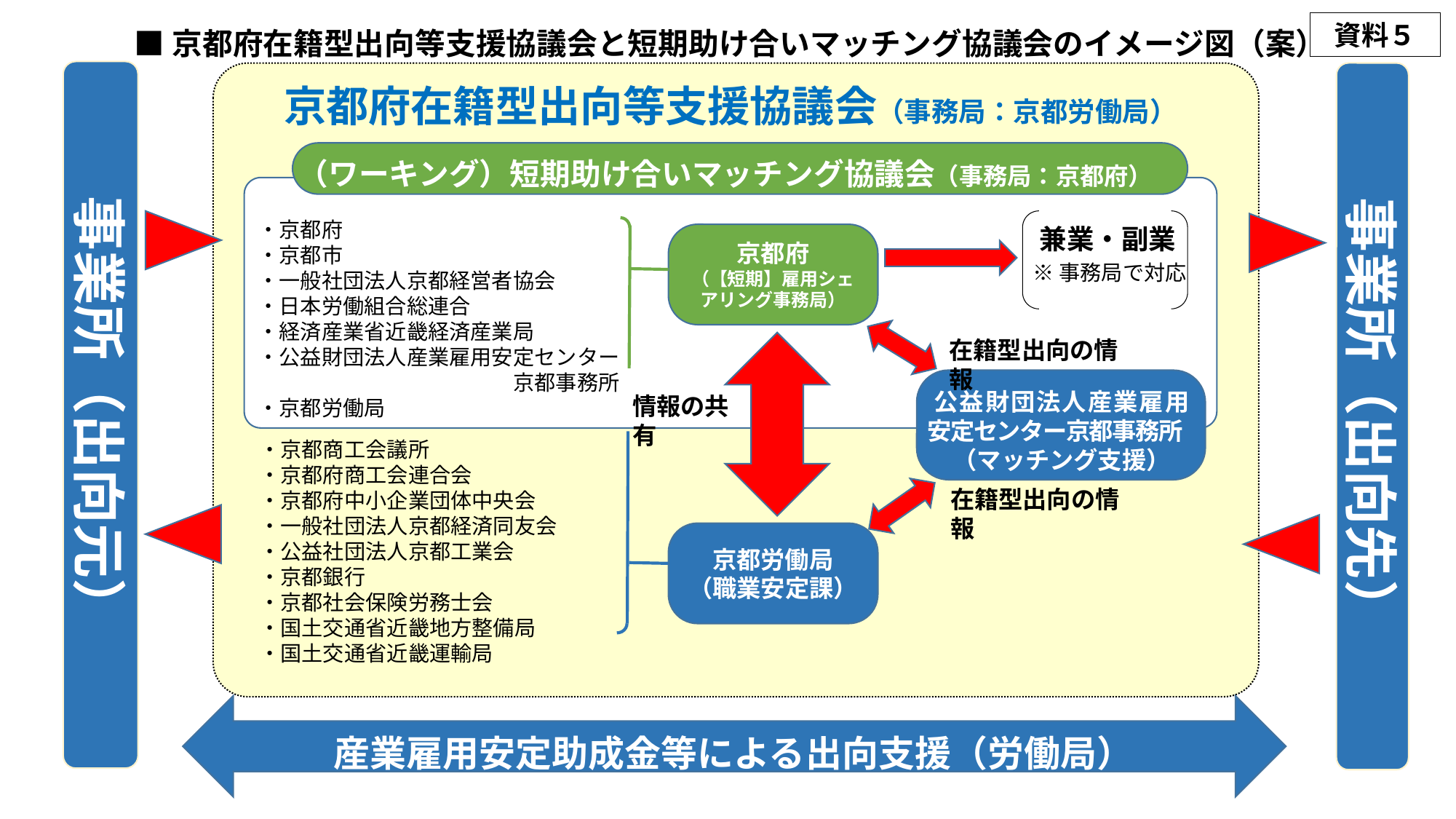

■京都府在籍型出向等支援協議会と短期助け合いマッチング協議会のイメージ図（案）
資料５
事業所（出向元）
事業所（出向先）

京都府在籍型出向等支援協議会（事務局：京都労働局）

（ワーキング）短期助け合いマッチング協議会（事務局：京都府）

・京都府
・京都市
・一般社団法人京都経営者協会
・日本労働組合総連合
・経済産業省近畿経済産業局
・公益財団法人産業雇用安定センター
　　　　　　　　　　　　京都事務所
・京都労働局

兼業・副業

京都府
（【短期】雇用シェアリング事務局）
在籍型出向の情報
※事務局で対応

情報の共有

公益財団法人産業雇用
安定センター京都事務所
（マッチング支援）
在籍型出向の情報
・京都商工会議所
・京都府商工会連合会
・京都府中小企業団体中央会
・一般社団法人京都経済同友会
・公益社団法人京都工業会
・京都銀行
・京都社会保険労務士会
・国土交通省近畿地方整備局
・国土交通省近畿運輸局

京都労働局
（職業安定課）

産業雇用安定助成金等による出向支援（労働局）